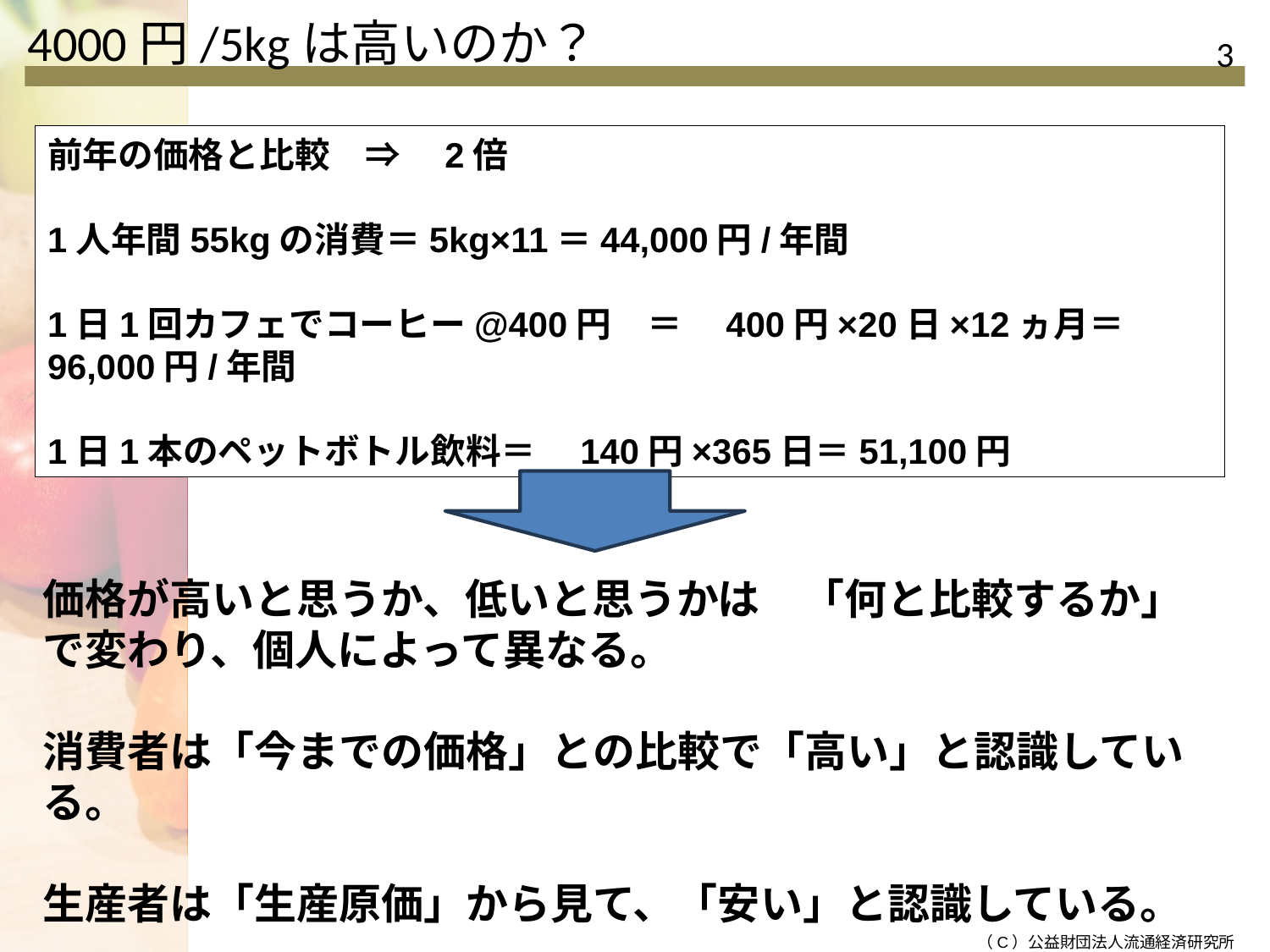

4000円/5kgは高いのか？
3
前年の価格と比較　⇒　2倍

1人年間55kgの消費＝5kg×11＝44,000円/年間

1日1回カフェでコーヒー@400円　＝　400円×20日×12ヵ月＝96,000円/年間

1日1本のペットボトル飲料＝　140円×365日＝51,100円

価格が高いと思うか、低いと思うかは　「何と比較するか」で変わり、個人によって異なる。

消費者は「今までの価格」との比較で「高い」と認識している。

生産者は「生産原価」から見て、「安い」と認識している。